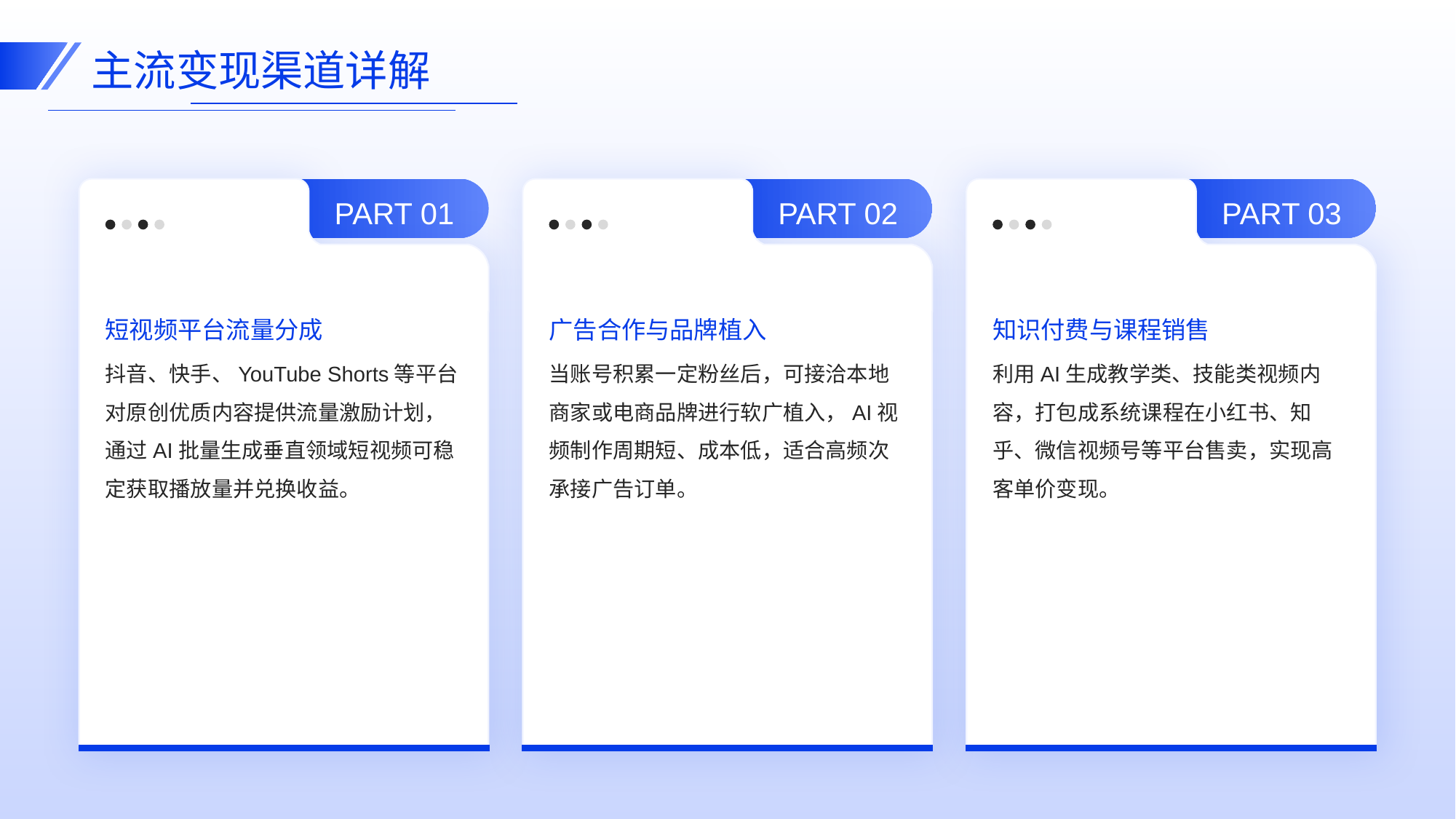

主流变现渠道详解

PART 01
PART 02
PART 03

短视频平台流量分成
广告合作与品牌植入
知识付费与课程销售
抖音、快手、YouTube Shorts等平台对原创优质内容提供流量激励计划，通过AI批量生成垂直领域短视频可稳定获取播放量并兑换收益。
当账号积累一定粉丝后，可接洽本地商家或电商品牌进行软广植入，AI视频制作周期短、成本低，适合高频次承接广告订单。
利用AI生成教学类、技能类视频内容，打包成系统课程在小红书、知乎、微信视频号等平台售卖，实现高客单价变现。